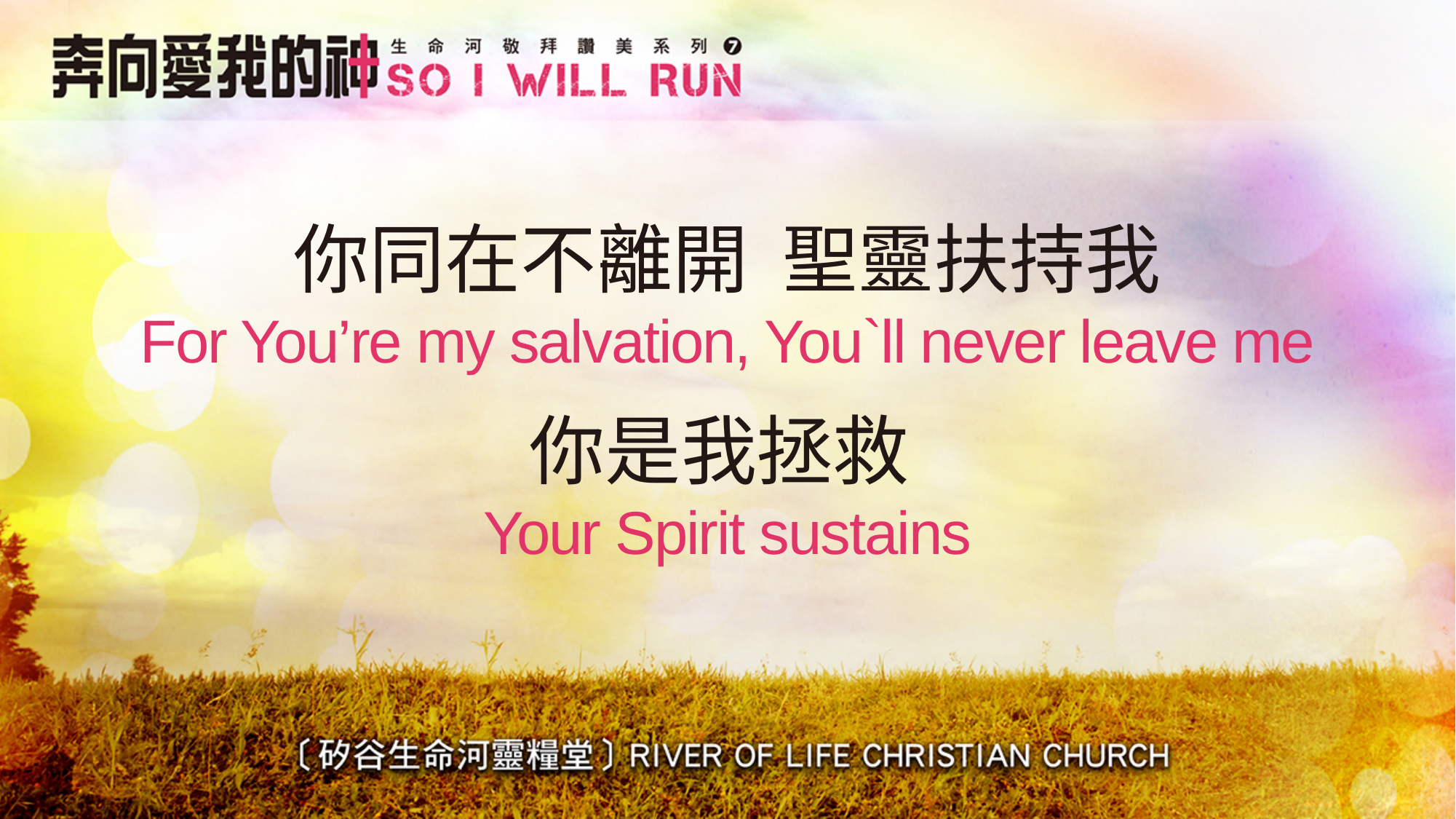

# 你同在不離開  聖靈扶持我 For You’re my salvation, You`ll never leave me
你是我拯救
Your Spirit sustains